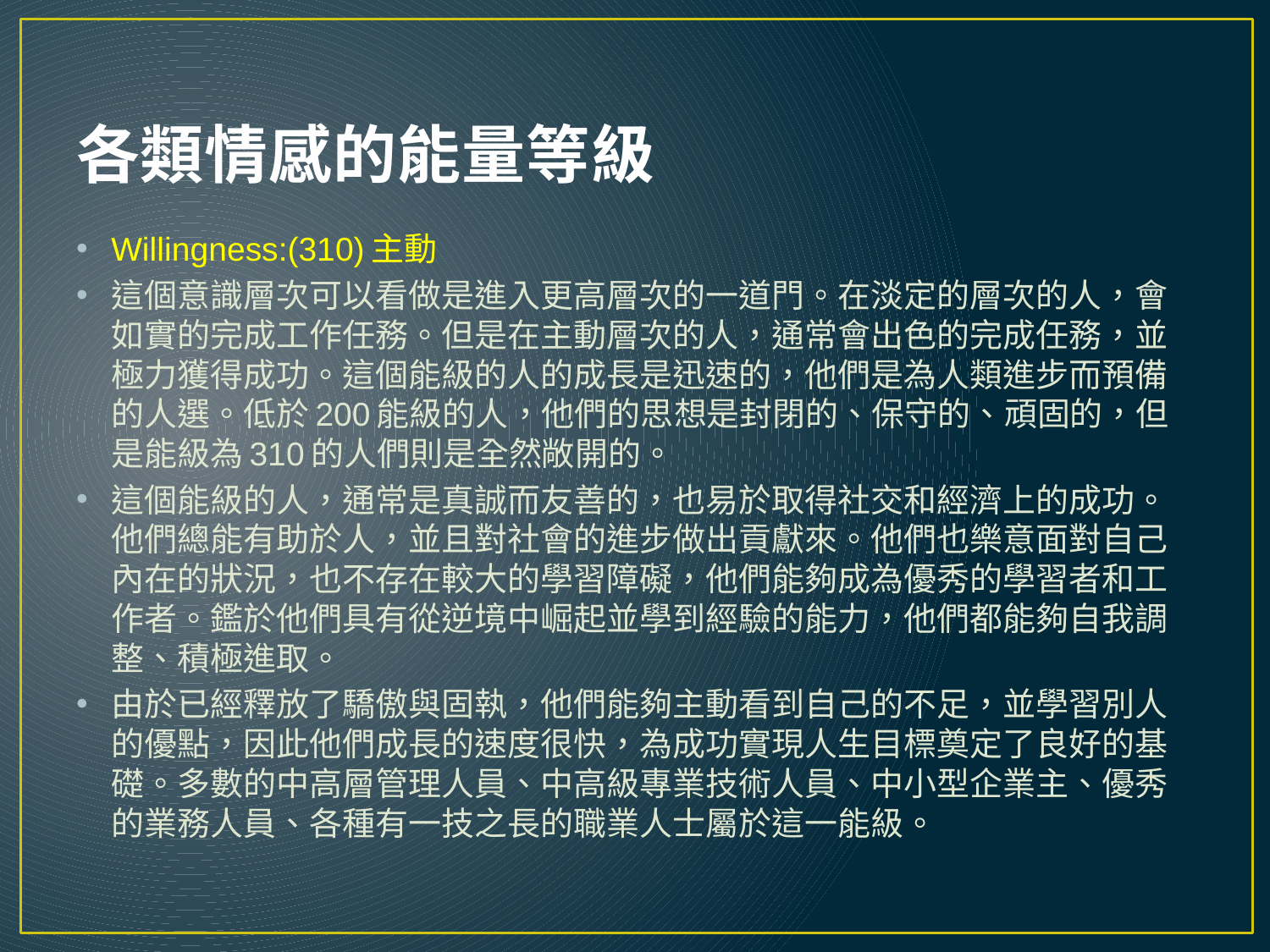

# 各類情感的能量等級
Willingness:(310)主動
這個意識層次可以看做是進入更高層次的一道門。在淡定的層次的人，會如實的完成工作任務。但是在主動層次的人，通常會出色的完成任務，並極力獲得成功。這個能級的人的成長是迅速的，他們是為人類進步而預備的人選。低於200能級的人，他們的思想是封閉的、保守的、頑固的，但是能級為310的人們則是全然敞開的。
這個能級的人，通常是真誠而友善的，也易於取得社交和經濟上的成功。他們總能有助於人，並且對社會的進步做出貢獻來。他們也樂意面對自己內在的狀況，也不存在較大的學習障礙，他們能夠成為優秀的學習者和工作者。鑑於他們具有從逆境中崛起並學到經驗的能力，他們都能夠自我調整、積極進取。
由於已經釋放了驕傲與固執，他們能夠主動看到自己的不足，並學習別人的優點，因此他們成長的速度很快，為成功實現人生目標奠定了良好的基礎。多數的中高層管理人員、中高級專業技術人員、中小型企業主、優秀的業務人員、各種有一技之長的職業人士屬於這一能級。